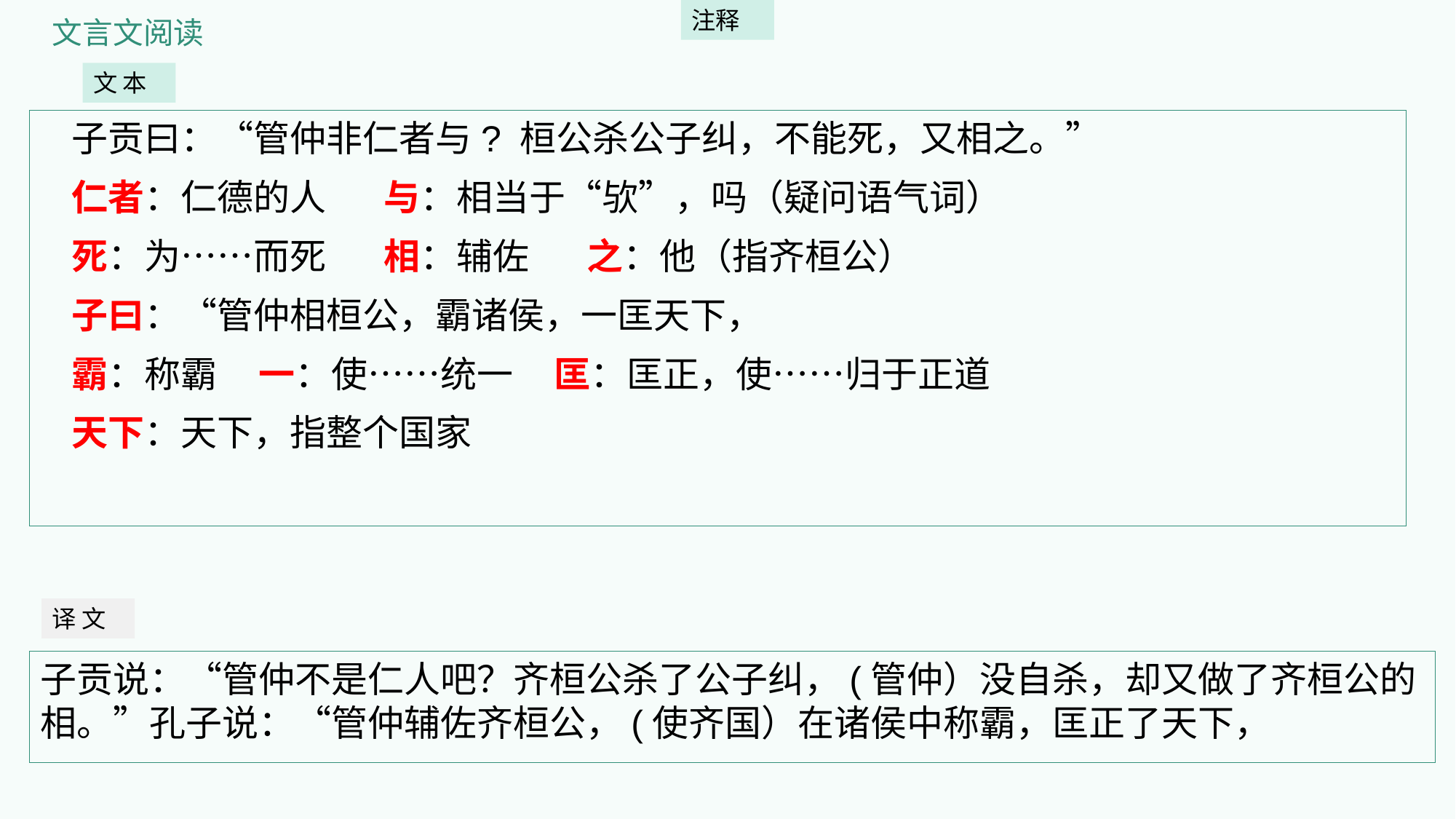

注释
文言文阅读
文 本
子贡曰：“管仲非仁者与? 桓公杀公子纠，不能死，又相之。”
仁者：仁德的人       与：相当于“欤”，吗（疑问语气词）
死：为……而死       相：辅佐       之：他（指齐桓公）
子曰：“管仲相桓公，霸诸侯，一匡天下，
霸：称霸     一：使……统一     匡：匡正，使……归于正道
天下：天下，指整个国家
译 文
子贡说：“管仲不是仁人吧？齐桓公杀了公子纠，(管仲）没自杀，却又做了齐桓公的相。”孔子说：“管仲辅佐齐桓公，(使齐国）在诸侯中称霸，匡正了天下，